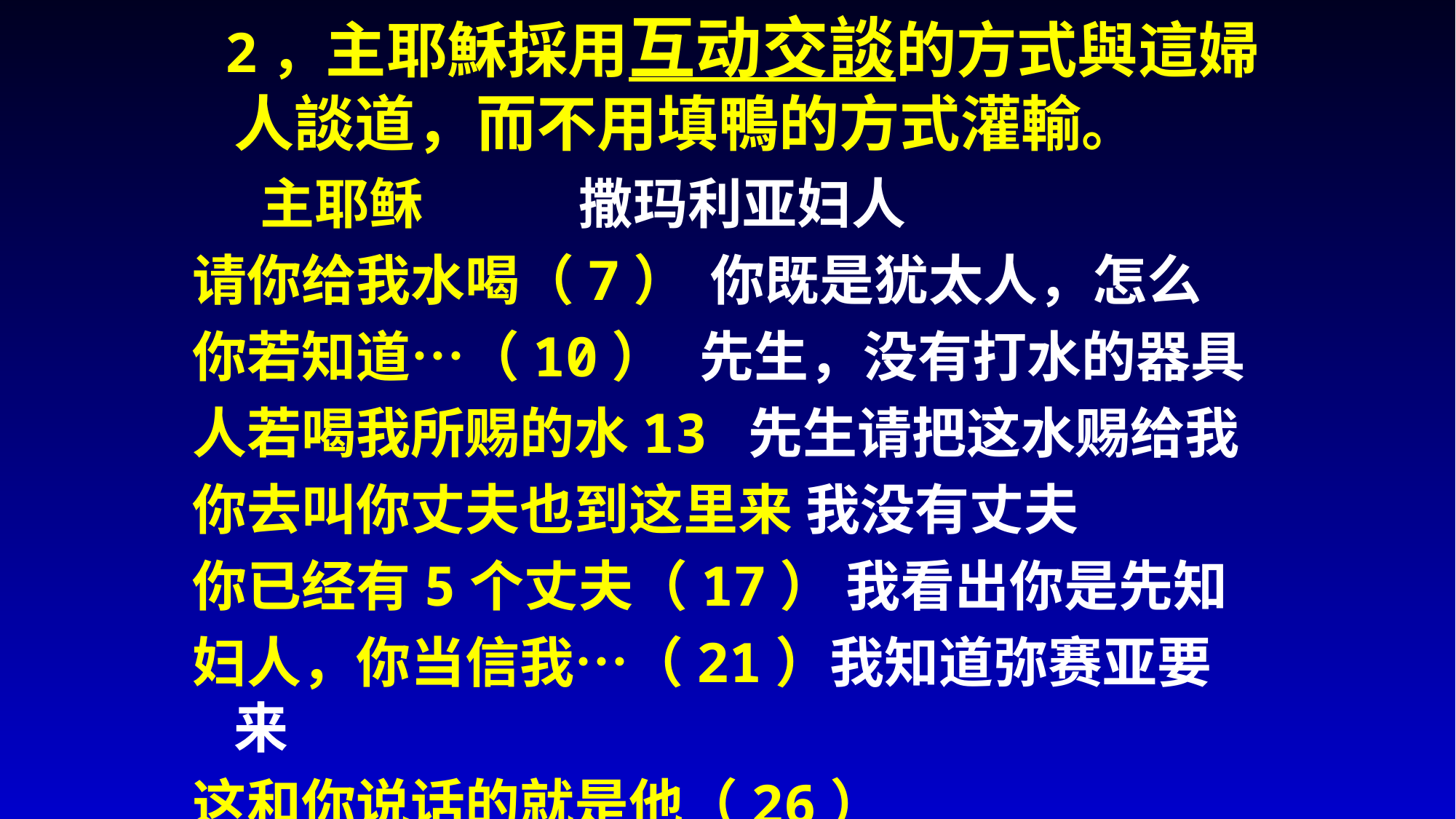

2，主耶穌採用互动交談的方式與這婦人談道，而不用填鴨的方式灌輸。
     主耶稣              撒玛利亚妇人
请你给我水喝（7）  你既是犹太人，怎么
你若知道…（10）   先生，没有打水的器具
人若喝我所赐的水13 先生请把这水赐给我
你去叫你丈夫也到这里来 我没有丈夫
你已经有5个丈夫（17） 我看出你是先知
妇人，你当信我…（21）我知道弥赛亚要来
这和你说话的就是他（26）